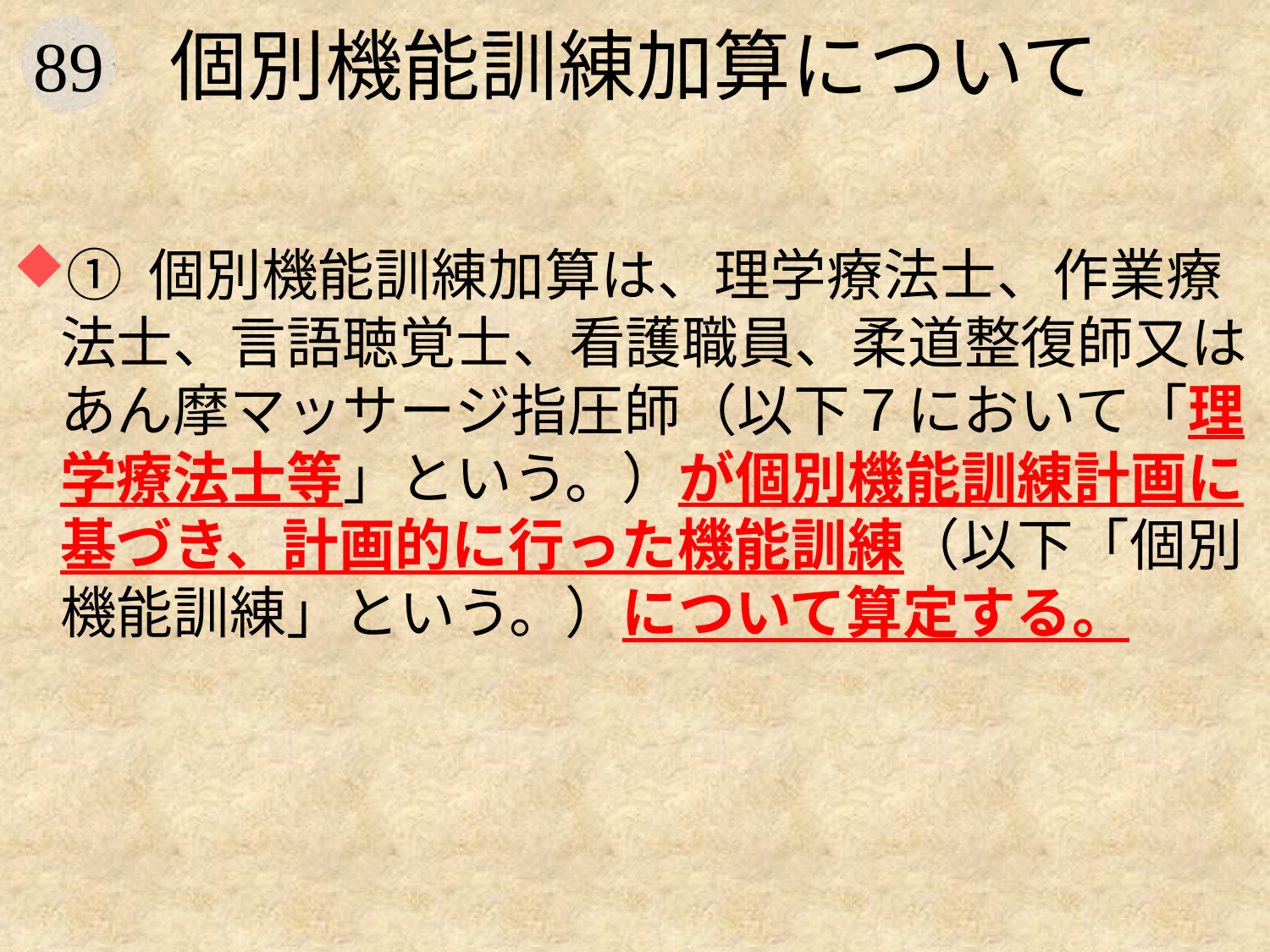

# 個別機能訓練加算について
① 個別機能訓練加算は、理学療法士、作業療法士、言語聴覚士、看護職員、柔道整復師又はあん摩マッサージ指圧師（以下７において「理学療法士等」という。）が個別機能訓練計画に基づき、計画的に行った機能訓練（以下「個別機能訓練」という。）について算定する。